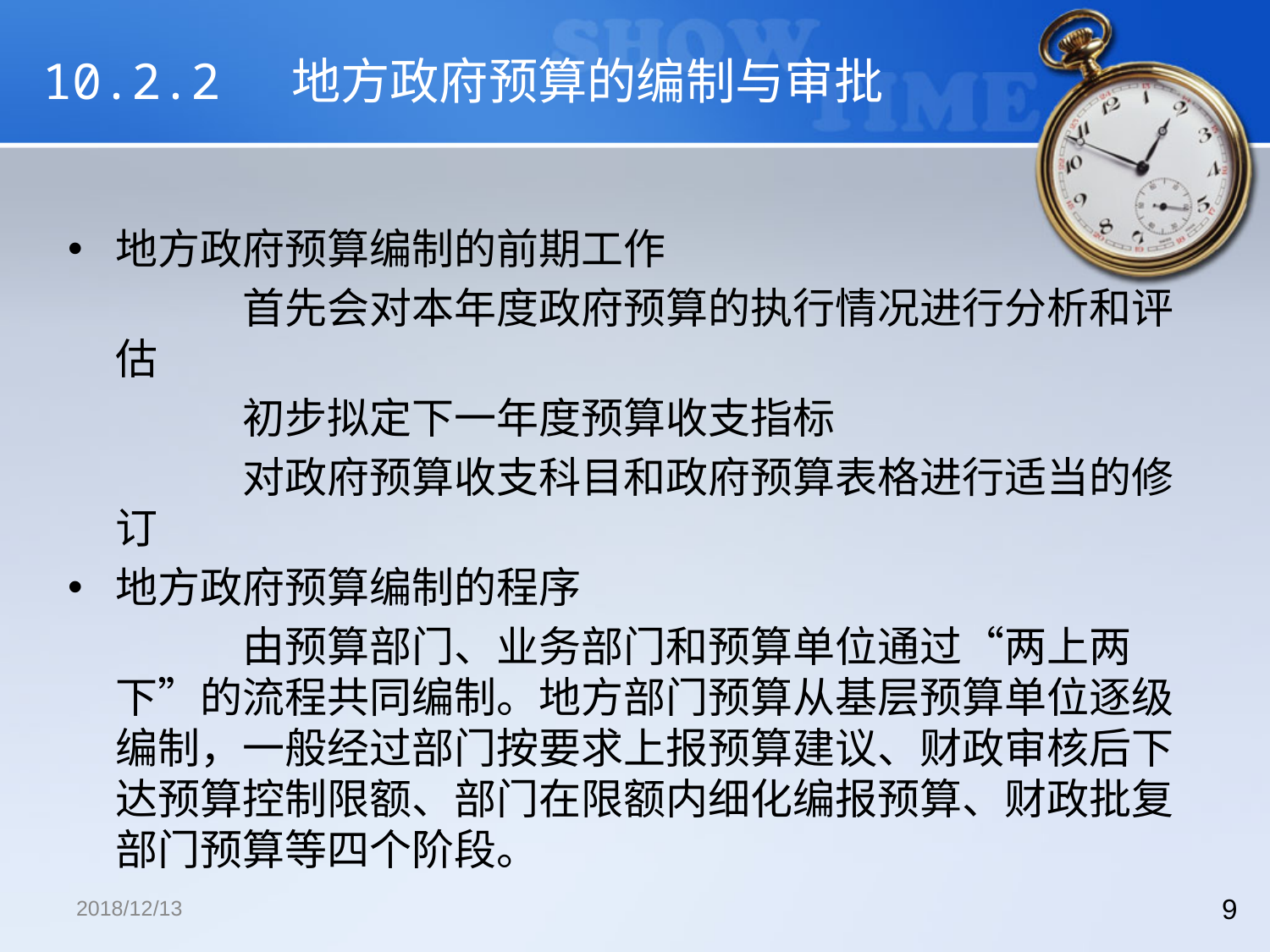

# 10.2.2  地方政府预算的编制与审批
地方政府预算编制的前期工作
		首先会对本年度政府预算的执行情况进行分析和评估
		初步拟定下一年度预算收支指标
		对政府预算收支科目和政府预算表格进行适当的修订
地方政府预算编制的程序
		由预算部门、业务部门和预算单位通过“两上两下”的流程共同编制。地方部门预算从基层预算单位逐级编制，一般经过部门按要求上报预算建议、财政审核后下达预算控制限额、部门在限额内细化编报预算、财政批复部门预算等四个阶段。
2018/12/13
9